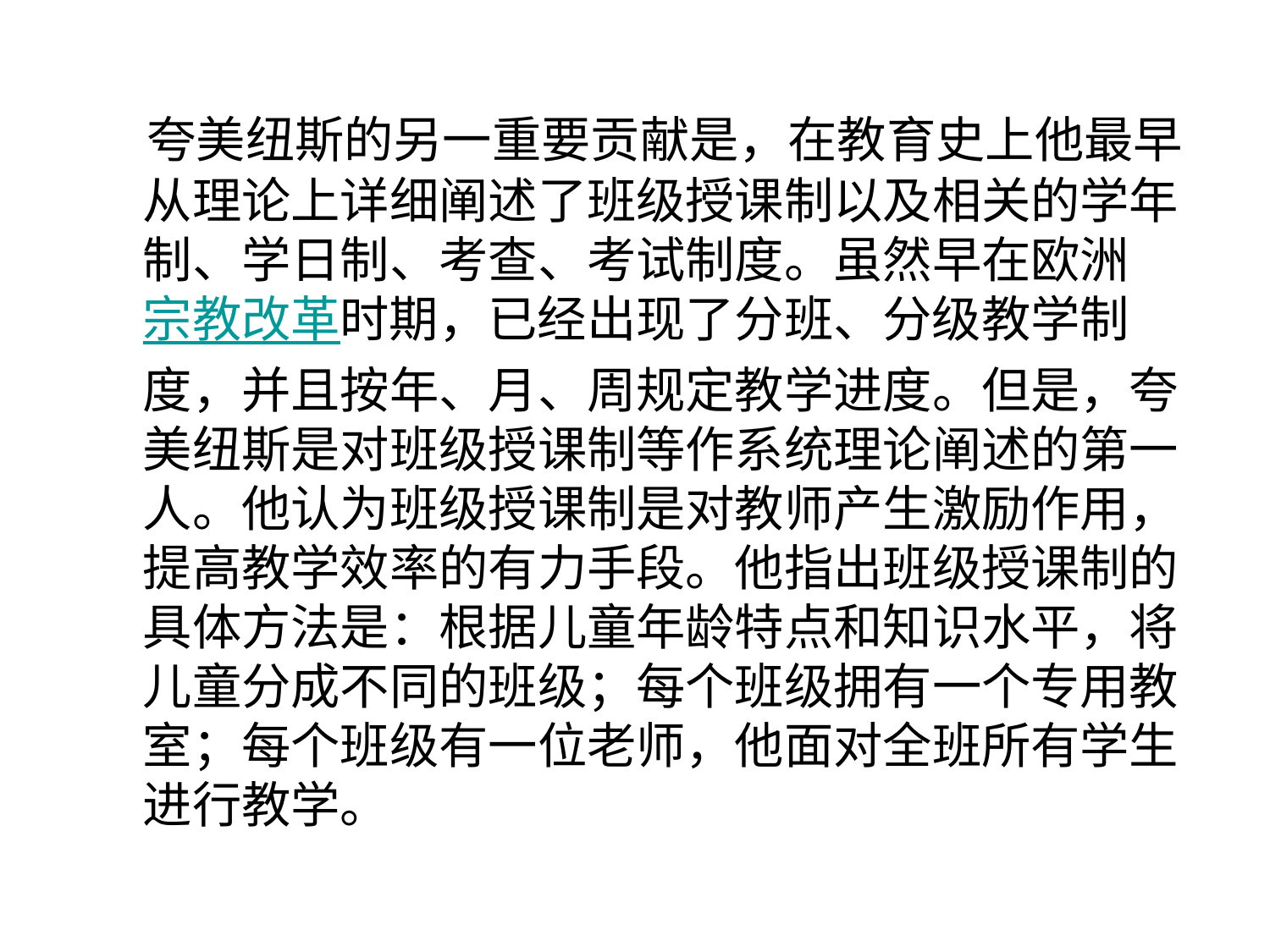

#
   夸美纽斯的另一重要贡献是，在教育史上他最早从理论上详细阐述了班级授课制以及相关的学年制、学日制、考查、考试制度。虽然早在欧洲宗教改革时期，已经出现了分班、分级教学制度，并且按年、月、周规定教学进度。但是，夸美纽斯是对班级授课制等作系统理论阐述的第一人。他认为班级授课制是对教师产生激励作用，提高教学效率的有力手段。他指出班级授课制的具体方法是：根据儿童年龄特点和知识水平，将儿童分成不同的班级；每个班级拥有一个专用教室；每个班级有一位老师，他面对全班所有学生进行教学。